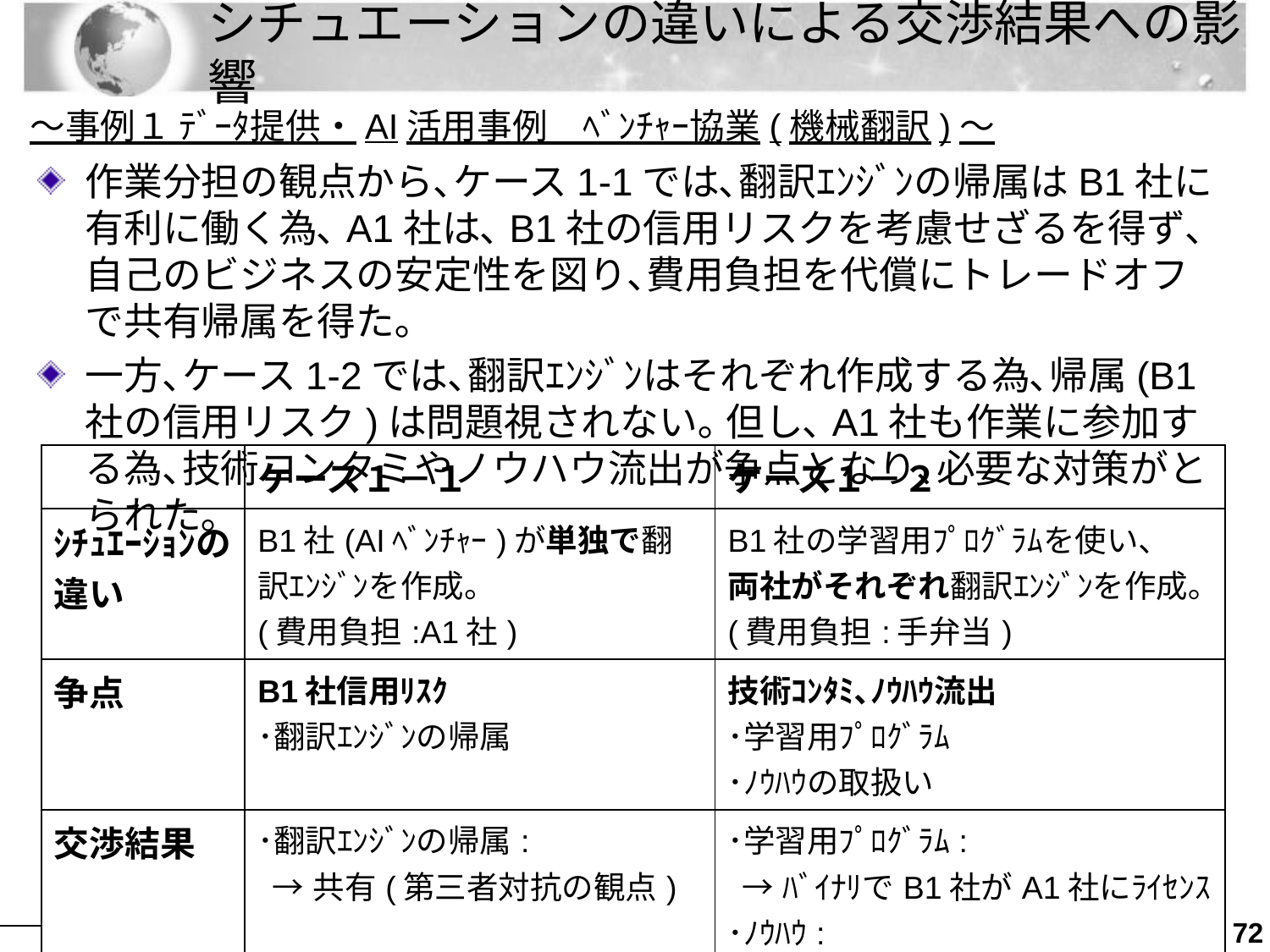

# シチュエーションの違いによる交渉結果への影響
～事例１ ﾃﾞｰﾀ提供・AI活用事例　ﾍﾞﾝﾁｬｰ協業(機械翻訳)～
作業分担の観点から､ケース1-1では､翻訳ｴﾝｼﾞﾝの帰属はB1社に有利に働く為､A1社は､B1社の信用リスクを考慮せざるを得ず､自己のビジネスの安定性を図り､費用負担を代償にトレードオフで共有帰属を得た｡
一方､ケース1-2では､翻訳ｴﾝｼﾞﾝはそれぞれ作成する為､帰属(B1社の信用リスク)は問題視されない｡ 但し､A1社も作業に参加する為､技術コンタミやノウハウ流出が争点となり､必要な対策がとられた｡
|  | ケース１－１ | ケース１－２ |
| --- | --- | --- |
| ｼﾁｭｴｰｼｮﾝの違い | B1社(AIﾍﾞﾝﾁｬｰ)が単独で翻訳ｴﾝｼﾞﾝを作成。 (費用負担:A1社) | B1社の学習用ﾌﾟﾛｸﾞﾗﾑを使い、 両社がそれぞれ翻訳ｴﾝｼﾞﾝを作成｡(費用負担:手弁当) |
| 争点 | B1社信用ﾘｽｸ ･翻訳ｴﾝｼﾞﾝの帰属 | 技術ｺﾝﾀﾐ､ﾉｳﾊｳ流出 ･学習用ﾌﾟﾛｸﾞﾗﾑ ･ﾉｳﾊｳの取扱い |
| 交渉結果 | ･翻訳ｴﾝｼﾞﾝの帰属: →共有(第三者対抗の観点) | ･学習用ﾌﾟﾛｸﾞﾗﾑ: →ﾊﾞｲﾅﾘでB1社がA1社にﾗｲｾﾝｽ ･ﾉｳﾊｳ: →各自保有(技術交流しない) |
72